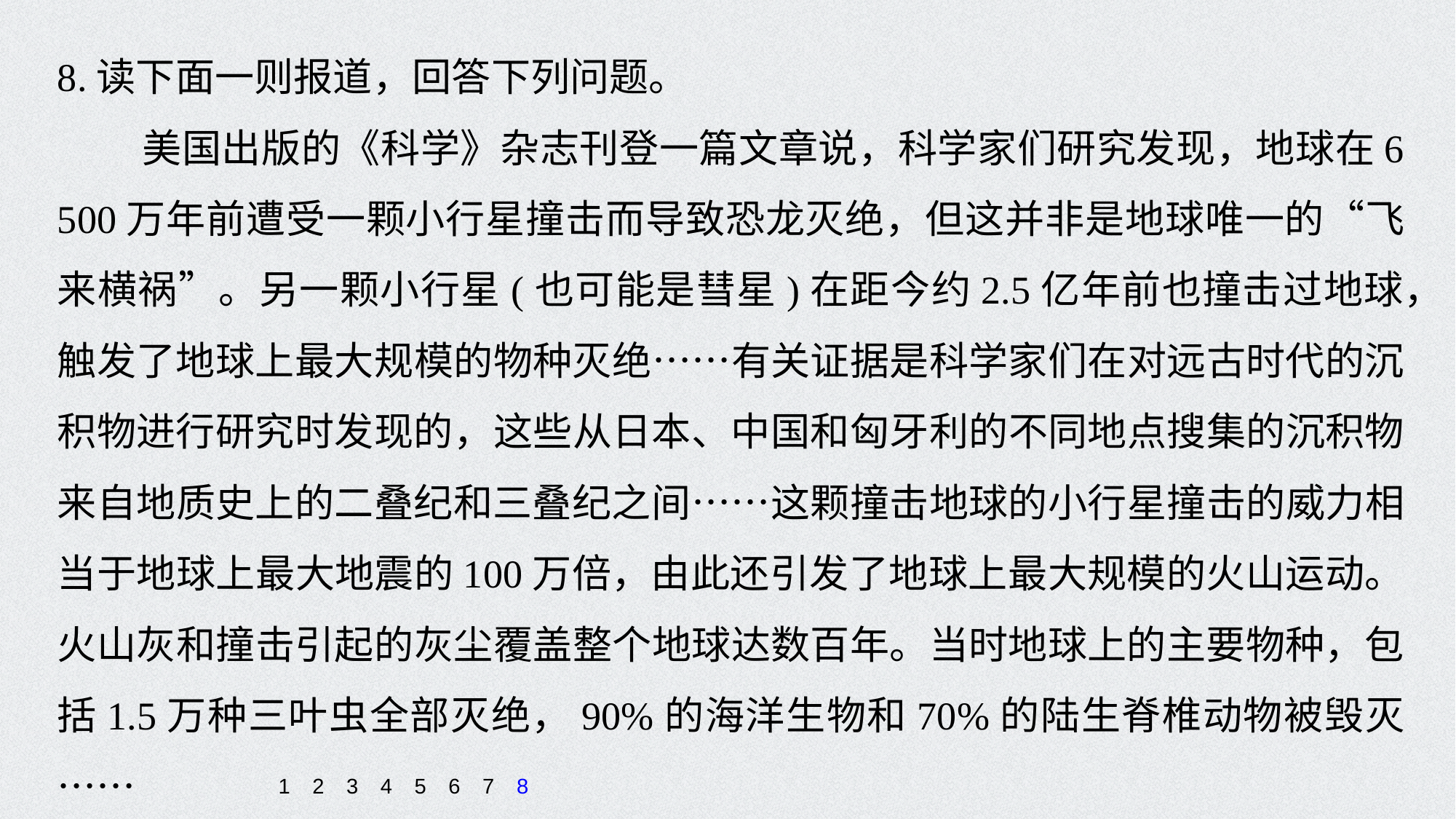

8.读下面一则报道，回答下列问题。
美国出版的《科学》杂志刊登一篇文章说，科学家们研究发现，地球在6 500万年前遭受一颗小行星撞击而导致恐龙灭绝，但这并非是地球唯一的“飞来横祸”。另一颗小行星(也可能是彗星)在距今约2.5亿年前也撞击过地球，触发了地球上最大规模的物种灭绝……有关证据是科学家们在对远古时代的沉积物进行研究时发现的，这些从日本、中国和匈牙利的不同地点搜集的沉积物来自地质史上的二叠纪和三叠纪之间……这颗撞击地球的小行星撞击的威力相当于地球上最大地震的100万倍，由此还引发了地球上最大规模的火山运动。火山灰和撞击引起的灰尘覆盖整个地球达数百年。当时地球上的主要物种，包括1.5万种三叶虫全部灭绝，90%的海洋生物和70%的陆生脊椎动物被毁灭……
1
2
3
4
5
6
7
8